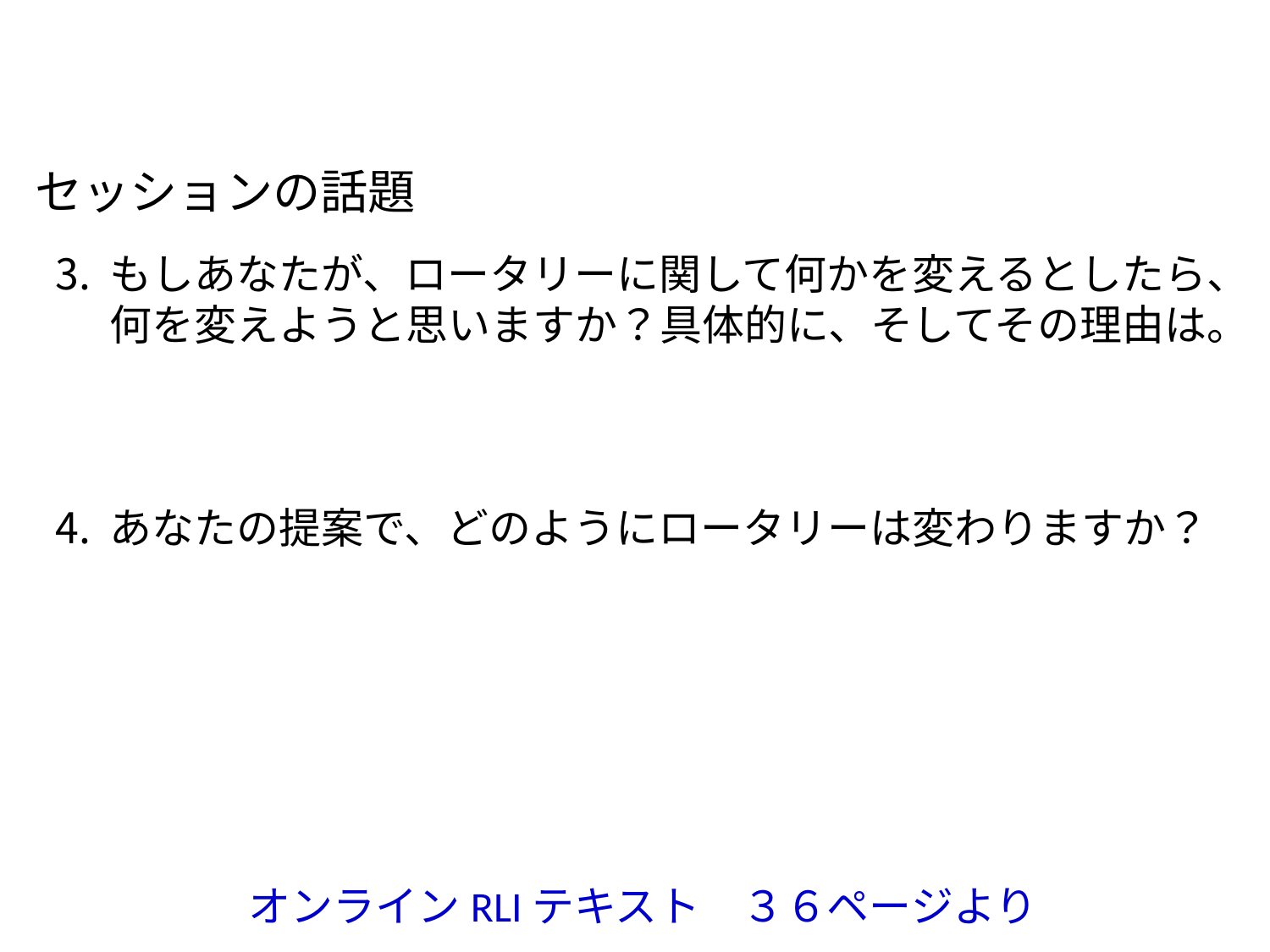

セッションの話題
もしあなたが、ロータリーに関して何かを変えるとしたら、何を変えようと思いますか？具体的に、そしてその理由は。

あなたの提案で、どのようにロータリーは変わりますか？
オンラインRLIテキスト　３６ページより